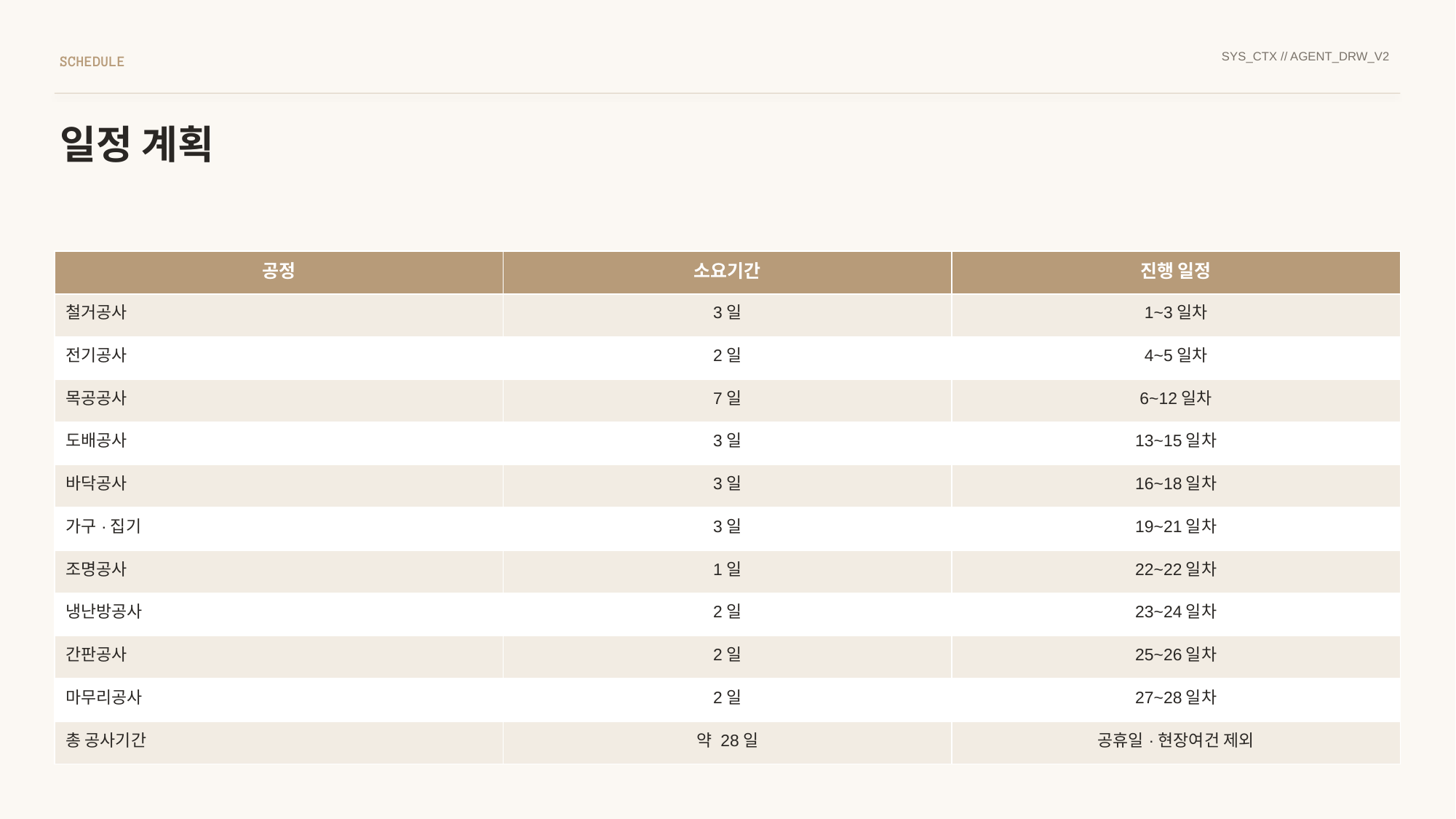

SYS_CTX // AGENT_DRW_V2
SCHEDULE

일정 계획
| 공정 | 소요기간 | 진행 일정 |
| --- | --- | --- |
| 철거공사 | 3일 | 1~3일차 |
| 전기공사 | 2일 | 4~5일차 |
| 목공공사 | 7일 | 6~12일차 |
| 도배공사 | 3일 | 13~15일차 |
| 바닥공사 | 3일 | 16~18일차 |
| 가구·집기 | 3일 | 19~21일차 |
| 조명공사 | 1일 | 22~22일차 |
| 냉난방공사 | 2일 | 23~24일차 |
| 간판공사 | 2일 | 25~26일차 |
| 마무리공사 | 2일 | 27~28일차 |
| 총 공사기간 | 약 28일 | 공휴일·현장여건 제외 |